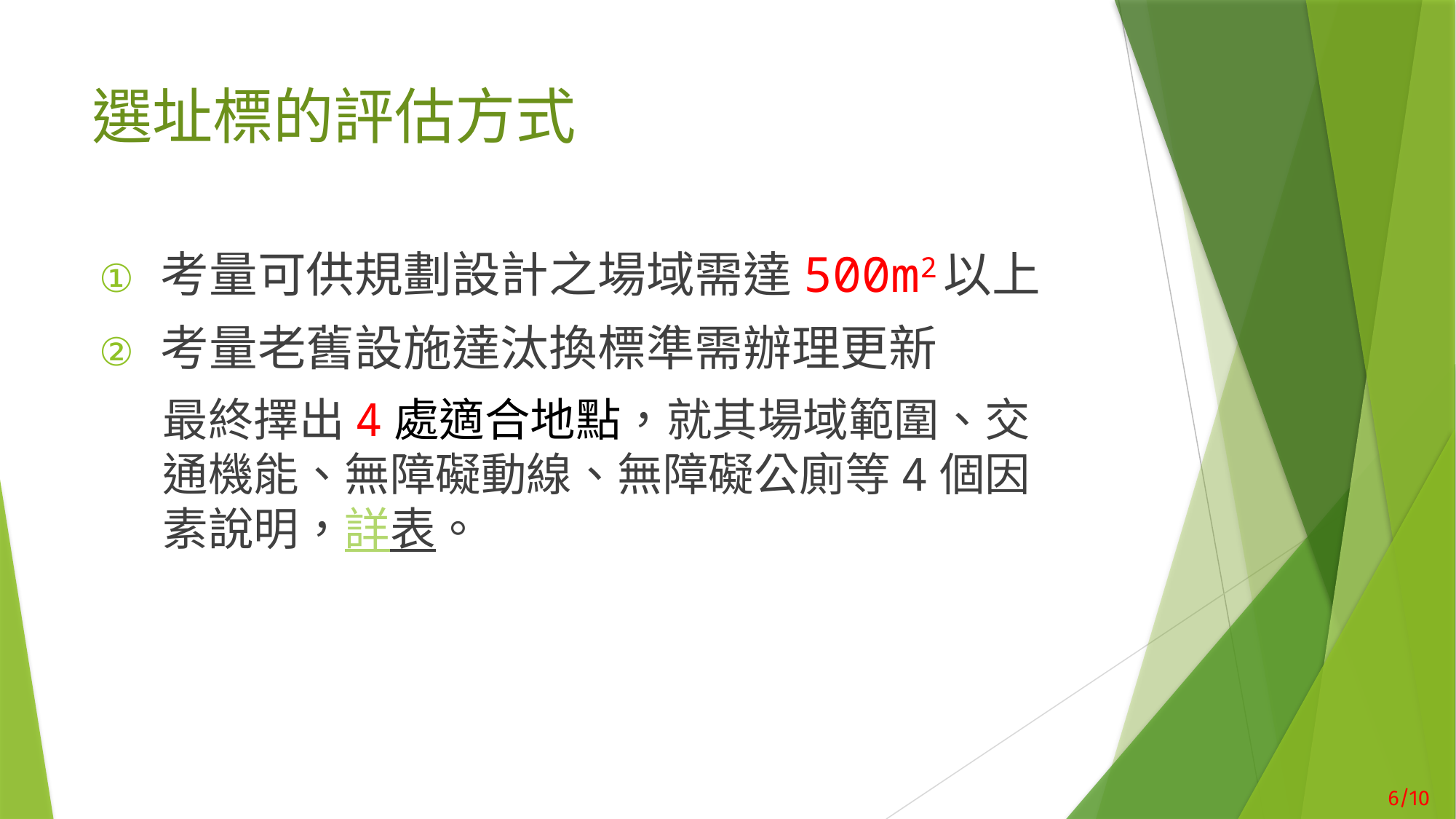

# 選址標的評估方式

考量可供規劃設計之場域需達500m2以上
考量老舊設施達汰換標準需辦理更新
最終擇出4處適合地點，就其場域範圍、交通機能、無障礙動線、無障礙公廁等4個因素說明，詳表。

6/10